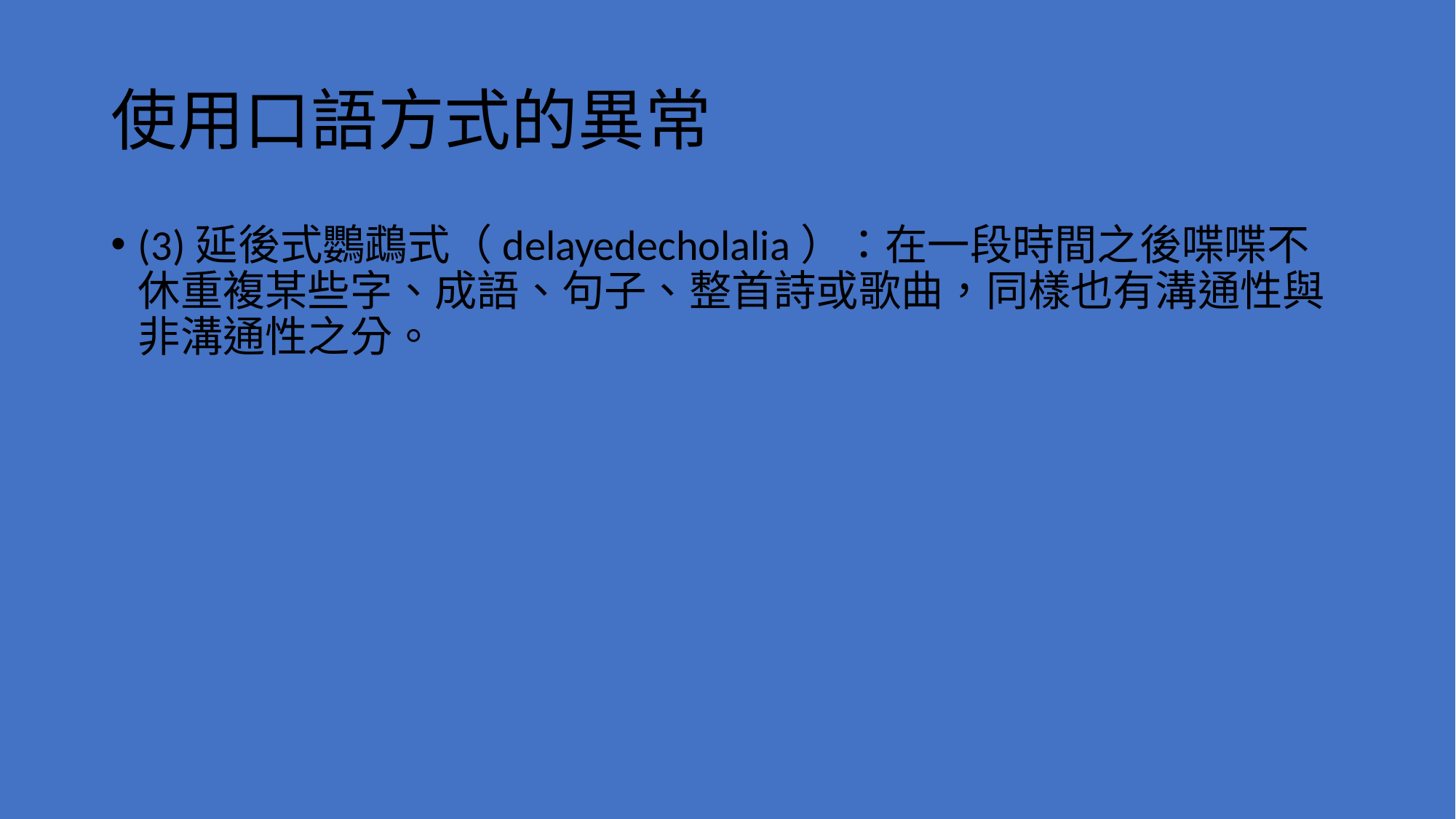

# 使用口語方式的異常
(3)延後式鸚鵡式（delayedecholalia）：在一段時間之後喋喋不休重複某些字、成語、句子、整首詩或歌曲，同樣也有溝通性與非溝通性之分。